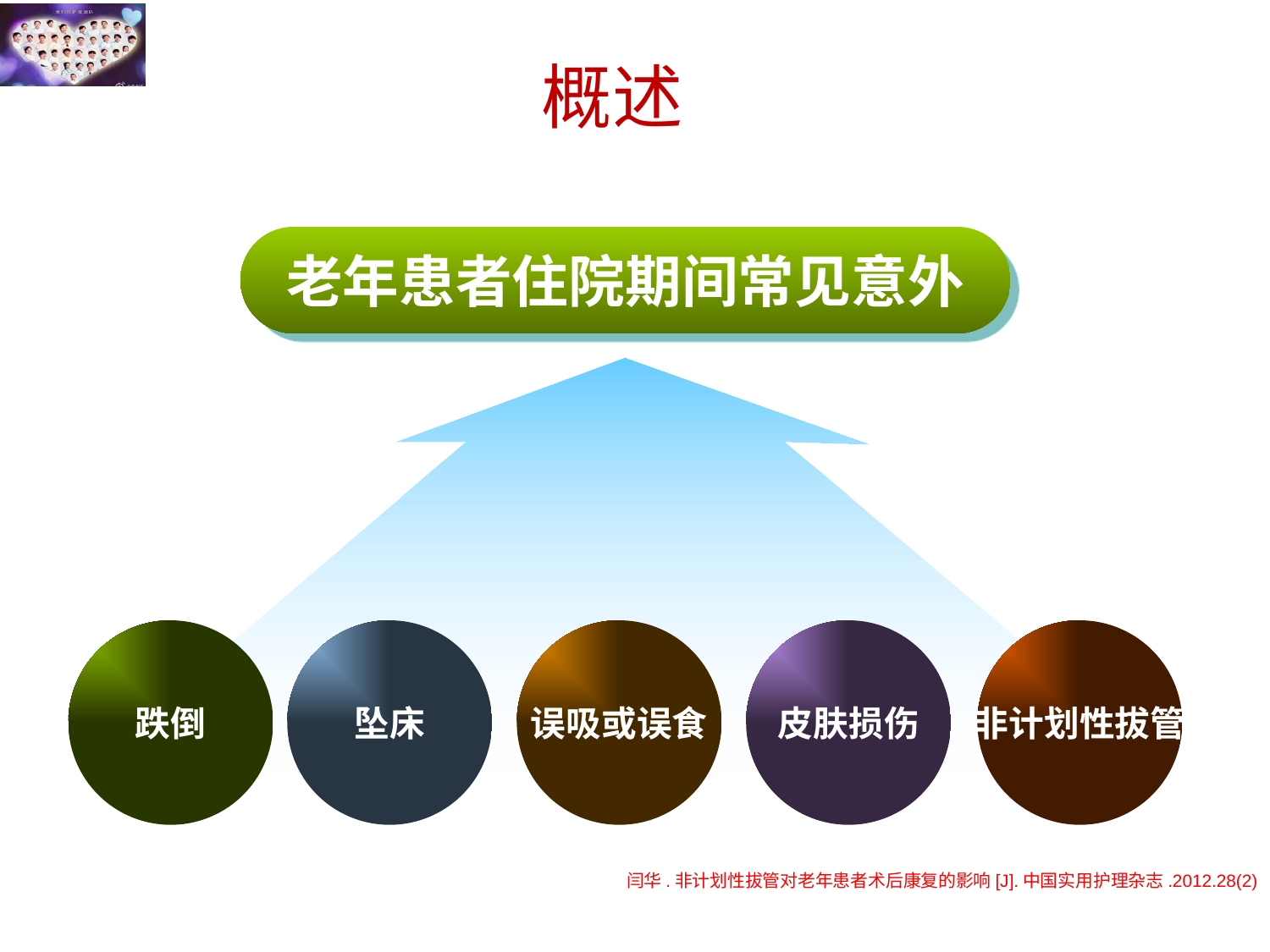

概述
老年患者住院期间常见意外

跌倒
坠床
误吸或误食
皮肤损伤
非计划性拔管
闫华.非计划性拔管对老年患者术后康复的影响[J].中国实用护理杂志.2012.28(2)